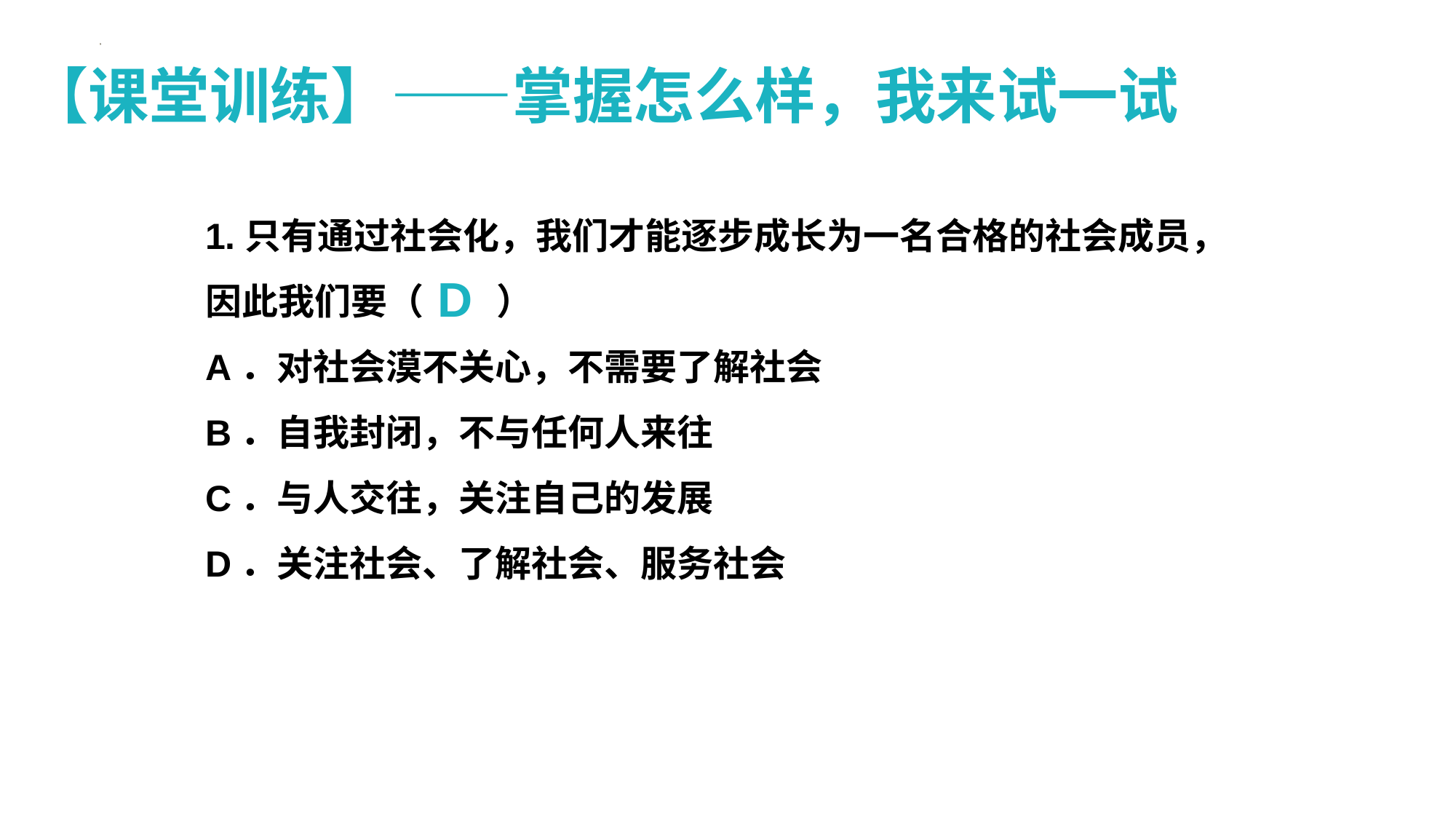

【课堂训练】——掌握怎么样，我来试一试
1.只有通过社会化，我们才能逐步成长为一名合格的社会成员，因此我们要（　　）
A．对社会漠不关心，不需要了解社会
B．自我封闭，不与任何人来往
C．与人交往，关注自己的发展
D．关注社会、了解社会、服务社会
D